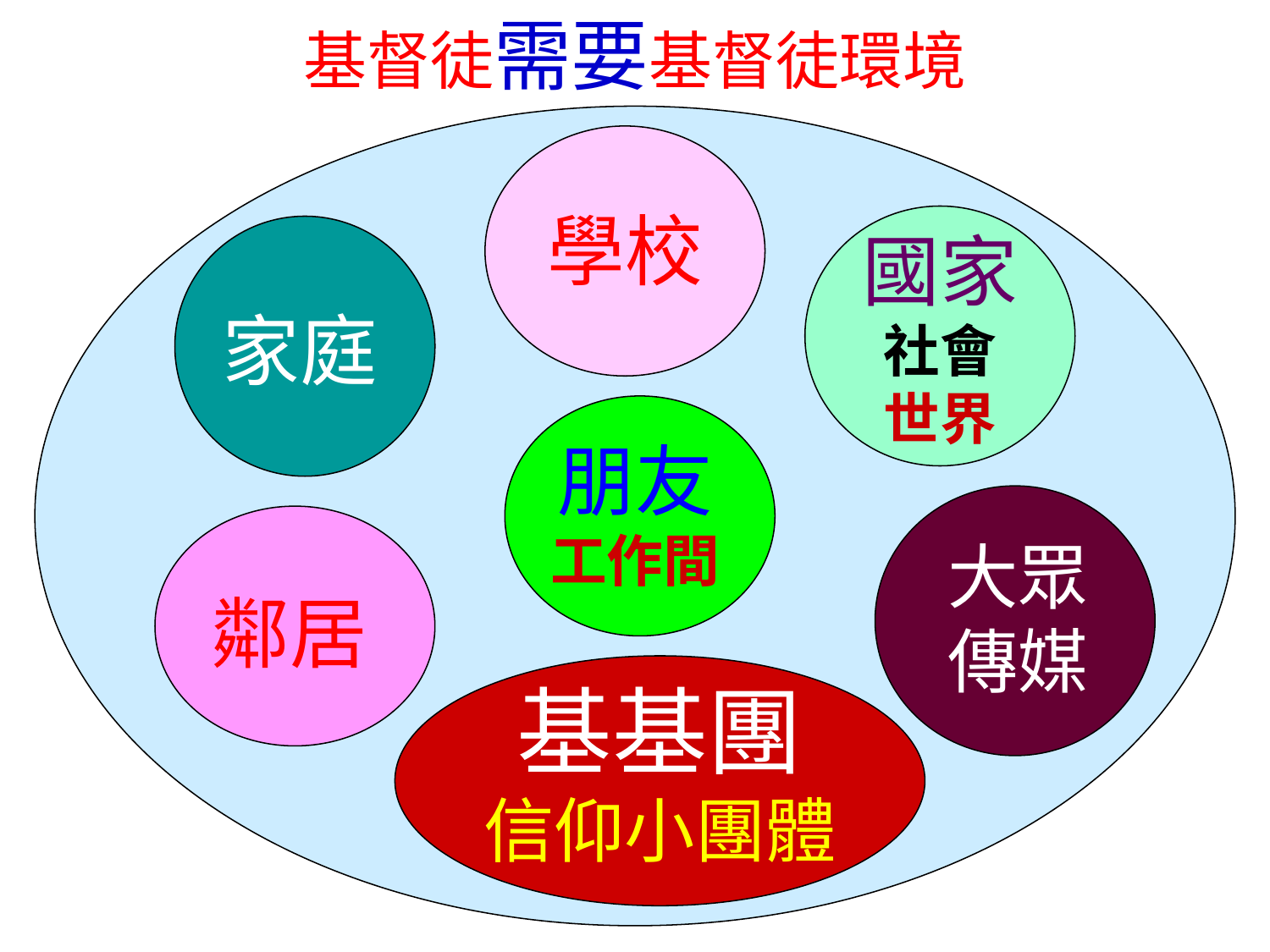

基督徒需要基督徒環境

學校

國家社會世界
家庭

朋友
工作間

大眾傳媒
鄰居

基基團
信仰小團體